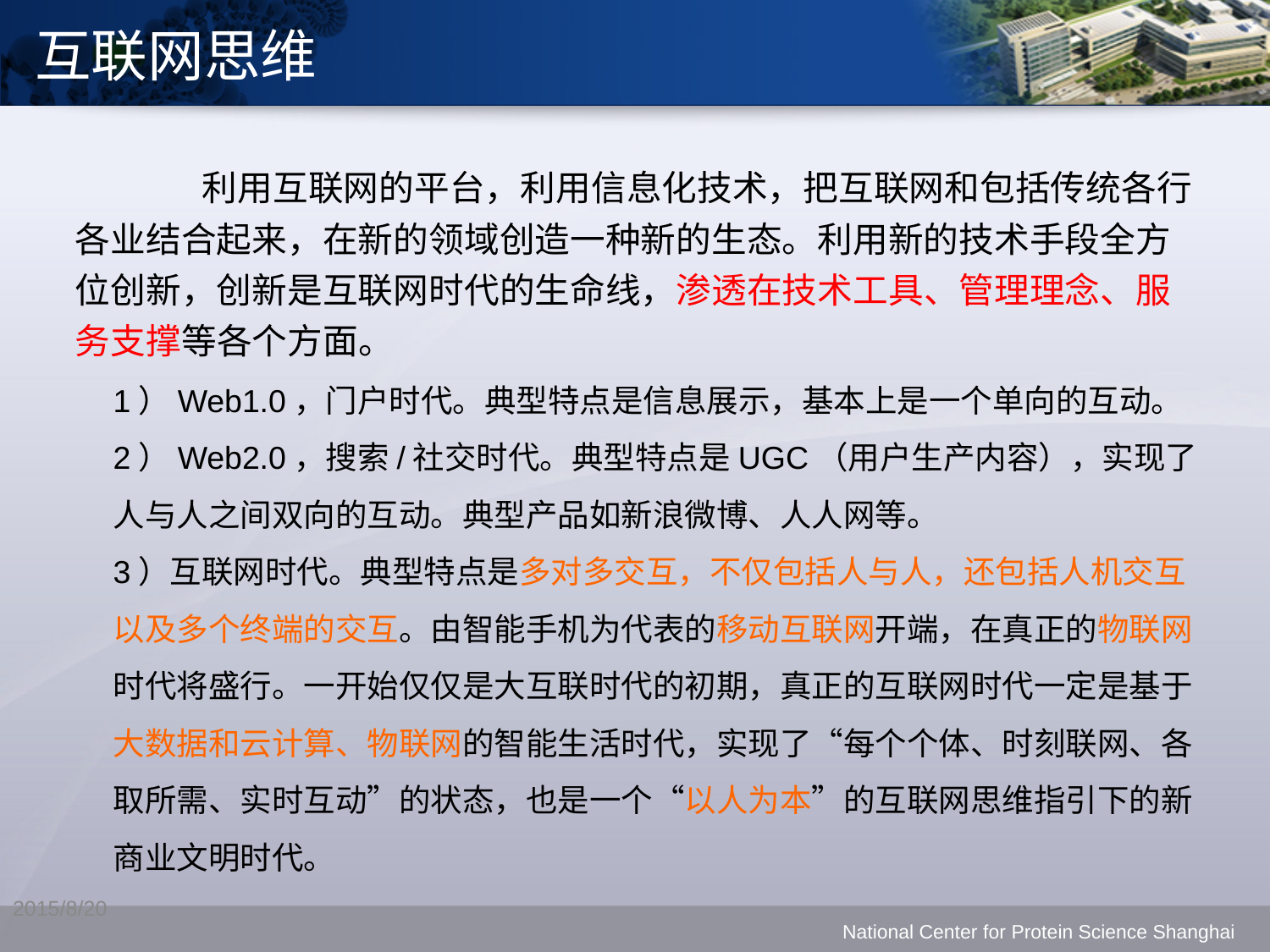

互联网思维
	利用互联网的平台，利用信息化技术，把互联网和包括传统各行各业结合起来，在新的领域创造一种新的生态。利用新的技术手段全方位创新，创新是互联网时代的生命线，渗透在技术工具、管理理念、服务支撑等各个方面。
1）Web1.0，门户时代。典型特点是信息展示，基本上是一个单向的互动。
2）Web2.0，搜索/社交时代。典型特点是UGC（用户生产内容），实现了人与人之间双向的互动。典型产品如新浪微博、人人网等。
3）互联网时代。典型特点是多对多交互，不仅包括人与人，还包括人机交互以及多个终端的交互。由智能手机为代表的移动互联网开端，在真正的物联网时代将盛行。一开始仅仅是大互联时代的初期，真正的互联网时代一定是基于大数据和云计算、物联网的智能生活时代，实现了“每个个体、时刻联网、各取所需、实时互动”的状态，也是一个“以人为本”的互联网思维指引下的新商业文明时代。
2015/8/20